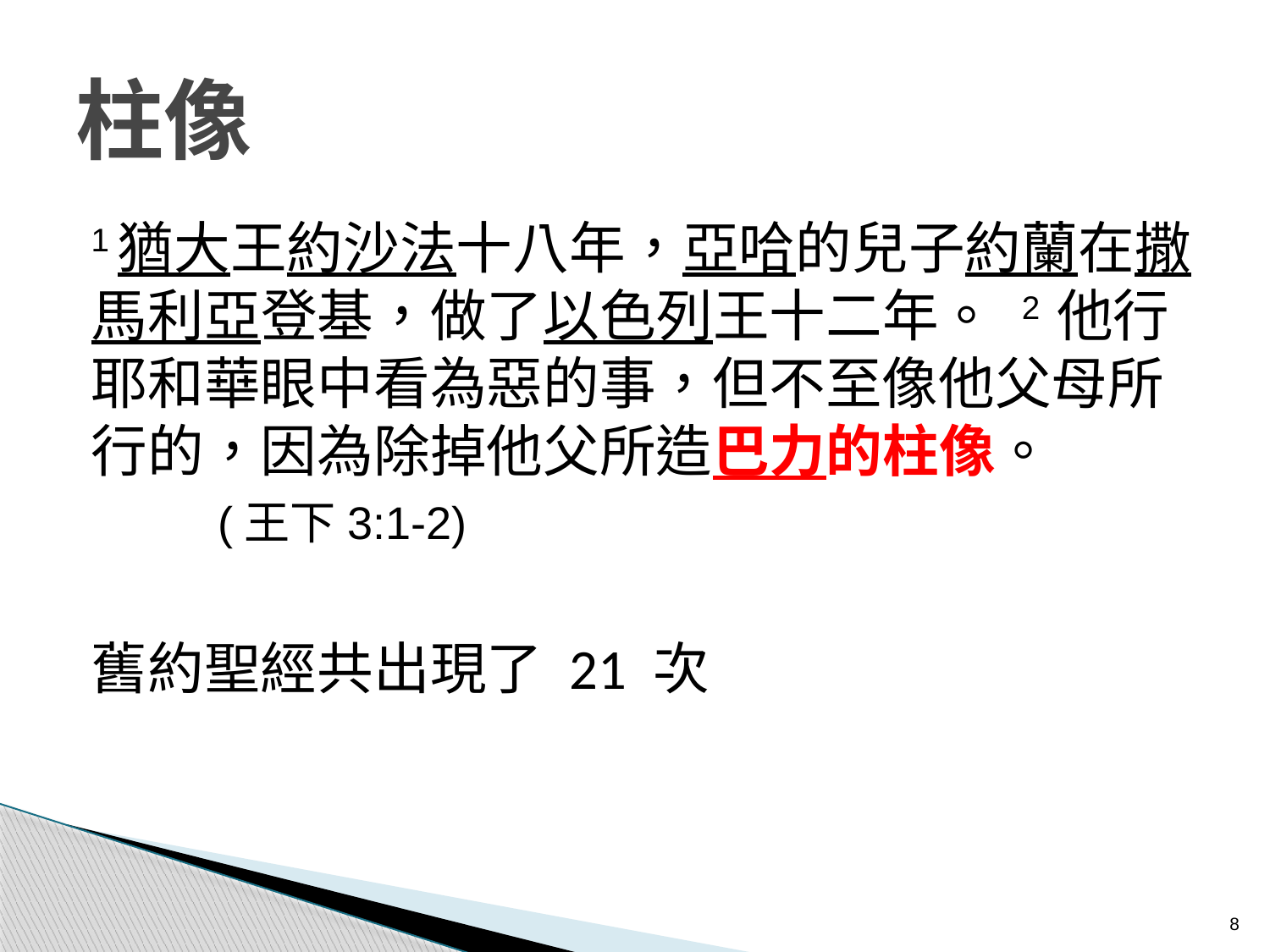

# 柱像
1猶大王約沙法十八年，亞哈的兒子約蘭在撒馬利亞登基，做了以色列王十二年。 2 他行耶和華眼中看為惡的事，但不至像他父母所行的，因為除掉他父所造巴力的柱像。 
	(王下3:1-2)

舊約聖經共出現了 21 次
8